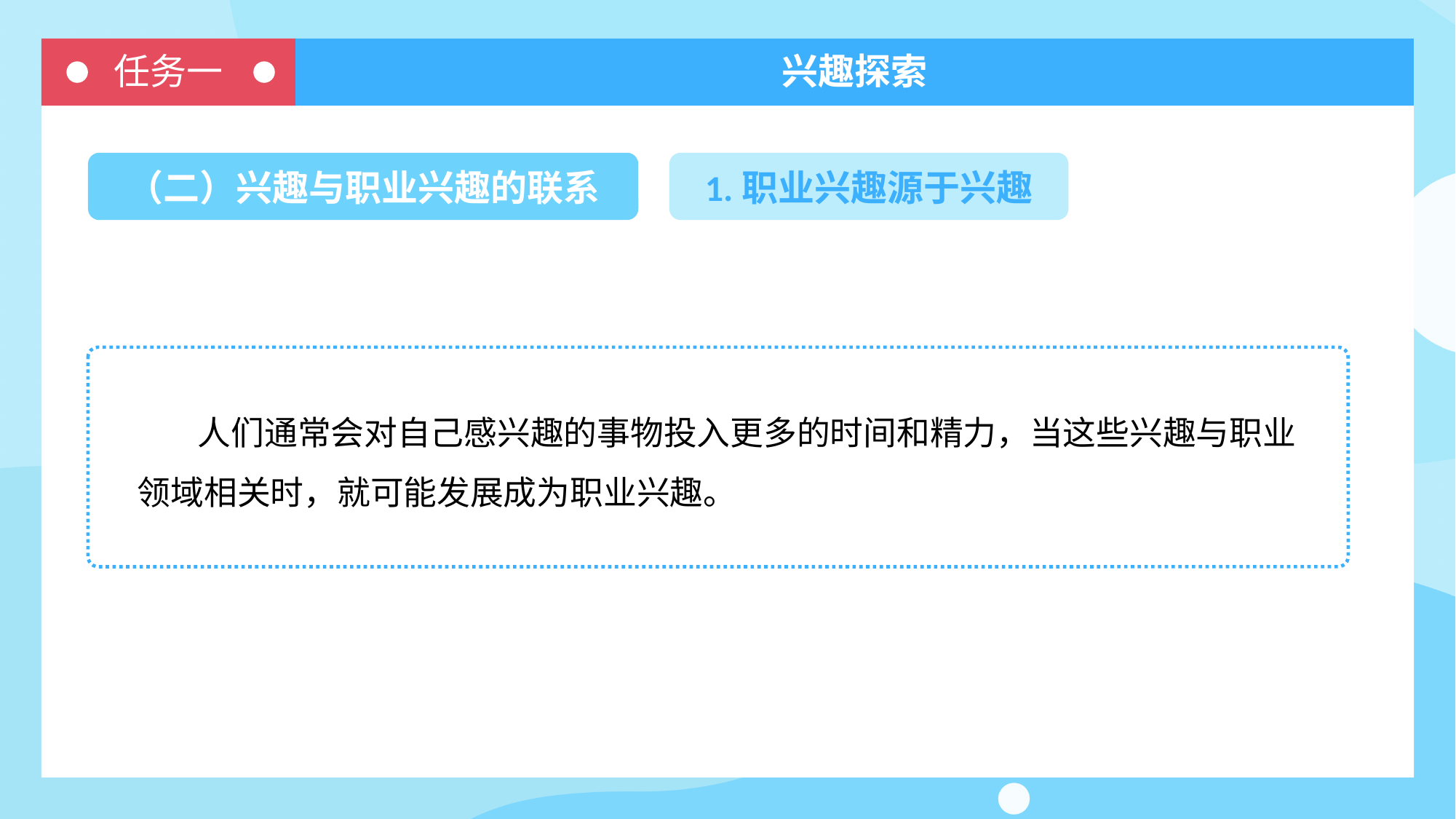

任务一
兴趣探索

（二）兴趣与职业兴趣的联系
1.职业兴趣源于兴趣

       人们通常会对自己感兴趣的事物投入更多的时间和精力，当这些兴趣与职业领域相关时，就可能发展成为职业兴趣。